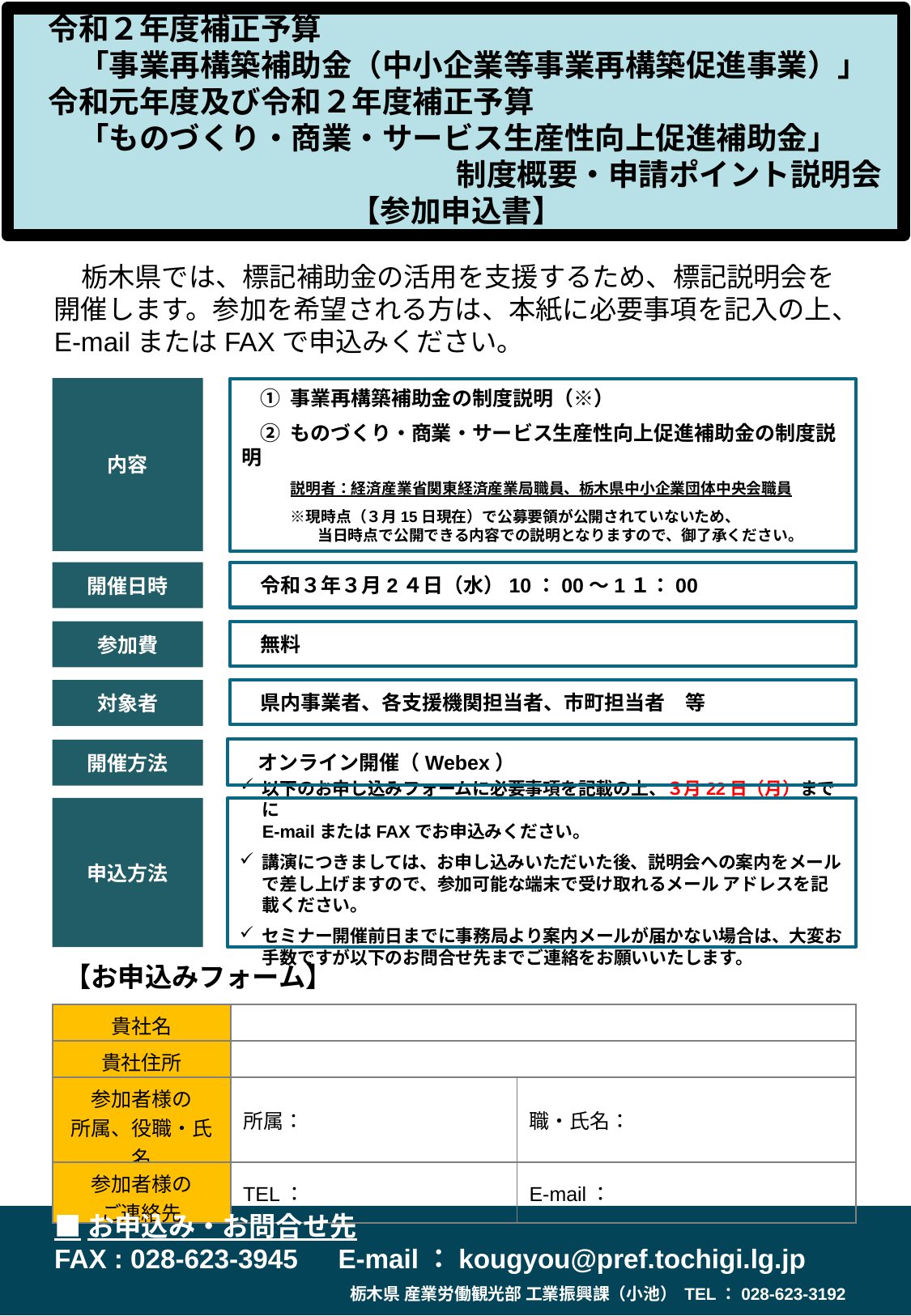

令和２年度補正予算
　　「事業再構築補助金（中小企業等事業再構築促進事業）」
　令和元年度及び令和２年度補正予算
　　「ものづくり・商業・サービス生産性向上促進補助金」
　　　　　　　　　　　　　　制度概要・申請ポイント説明会【参加申込書】

　栃木県では、標記補助金の活用を支援するため、標記説明会を開催します。参加を希望される方は、本紙に必要事項を記入の上、E-mailまたはFAXで申込みください。
内容
① 事業再構築補助金の制度説明（※）
② ものづくり・商業・サービス生産性向上促進補助金の制度説明
　　説明者：経済産業省関東経済産業局職員、栃木県中小企業団体中央会職員
　　※現時点（３月15日現在）で公募要領が公開されていないため、
　　　　　当日時点で公開できる内容での説明となりますので、御了承ください。
開催日時
令和３年３月2４日（水）10：00～1１：00
参加費
無料
県内事業者、各支援機関担当者、市町担当者　等
対象者

オンライン開催（Webex）
開催方法
申込方法
以下のお申し込みフォームに必要事項を記載の上、３月22日（月）までに
E-mailまたはFAXでお申込みください。
講演につきましては、お申し込みいただいた後、説明会への案内をメールで差し上げますので、参加可能な端末で受け取れるメール アドレスを記載ください。
セミナー開催前日までに事務局より案内メールが届かない場合は、大変お手数ですが以下のお問合せ先までご連絡をお願いいたします。
【お申込みフォーム】
| 貴社名 |  |  |
| --- | --- | --- |
| 貴社住所 |  |  |
| 参加者様の 所属、役職・氏名 | 所属： | 職・氏名： |
| 参加者様の ご連絡先 | TEL： | E-mail： |
■お申込み・お問合せ先
FAX : 028-623-3945　E-mail：kougyou@pref.tochigi.lg.jp

栃木県 産業労働観光部 工業振興課（小池） TEL：028-623-3192